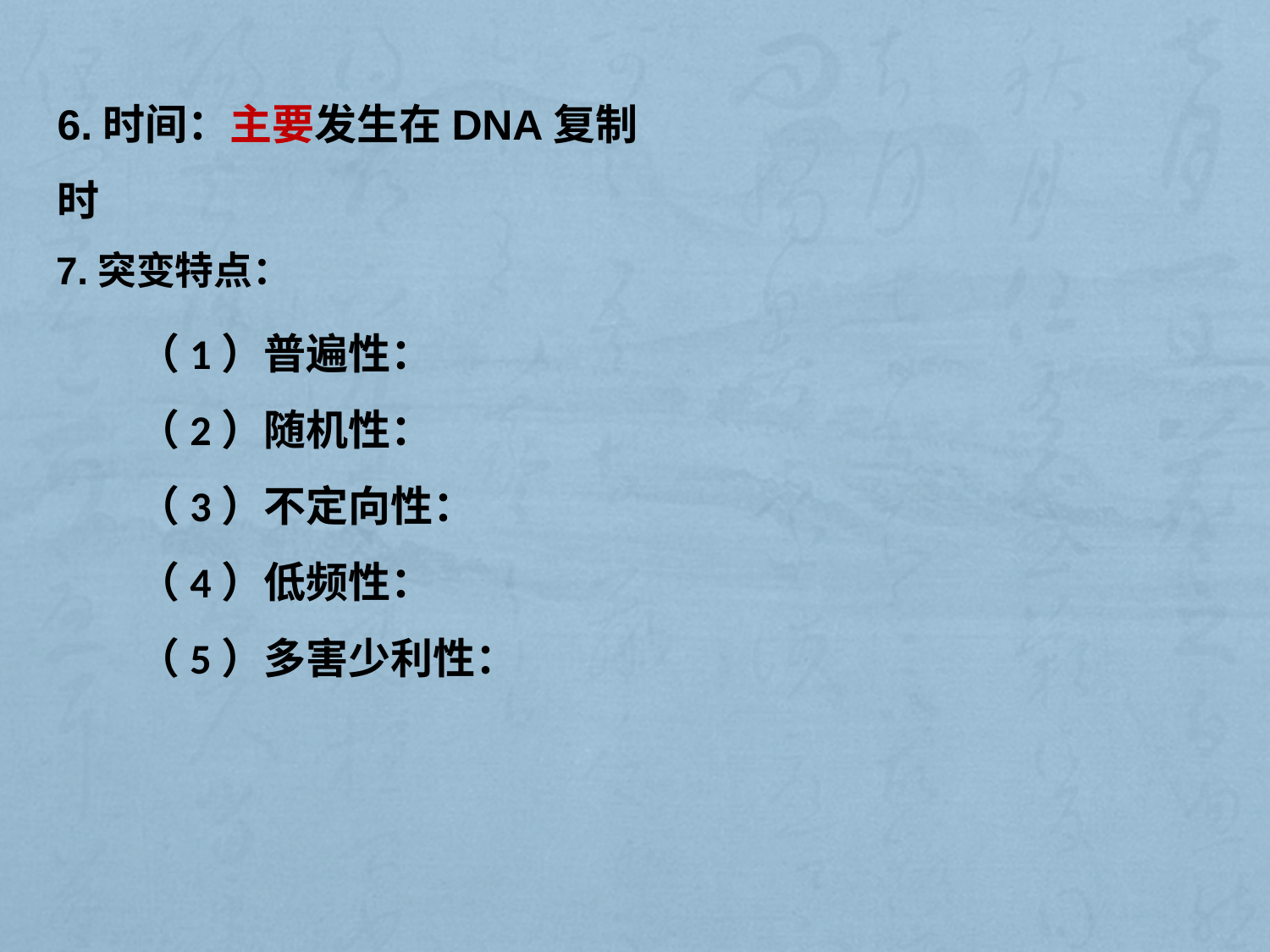

6.时间：主要发生在DNA复制时
7.突变特点：
（1）普遍性：
（2）随机性：
（3）不定向性：
（4）低频性：
（5）多害少利性：